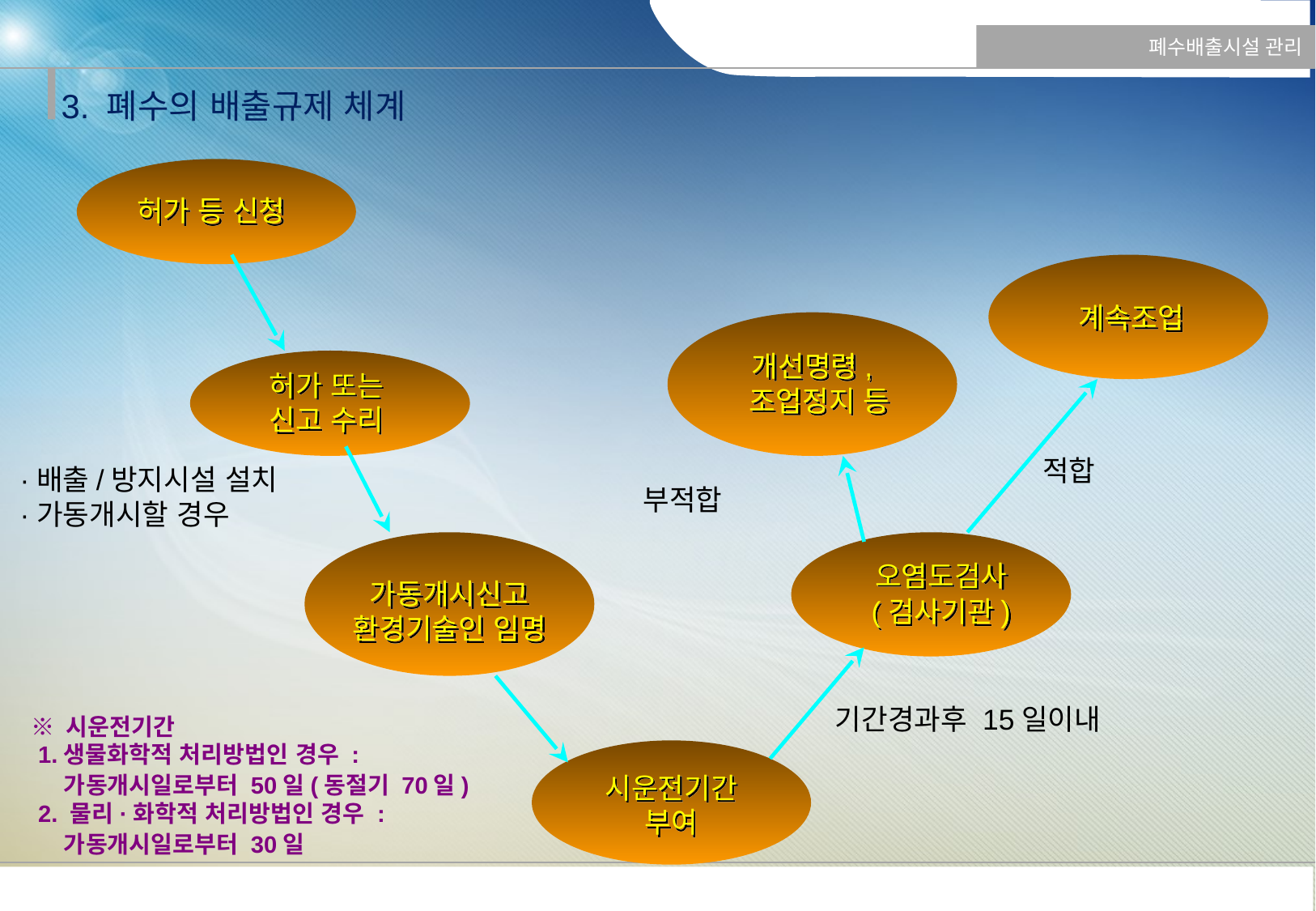

폐수배출시설 관리
3. 폐수의 배출규제 체계

허가 등 신청

계속조업

개선명령,
 조업정지 등

허가 또는
신고 수리
적합
·배출/방지시설 설치
·가동개시할 경우
부적합

오염도검사
(검사기관)
가동개시신고
환경기술인 임명
기간경과후 15일이내
※ 시운전기간
 1.생물화학적 처리방법인 경우 :
    가동개시일로부터 50일(동절기 70일)
 2. 물리·화학적 처리방법인 경우 :
    가동개시일로부터 30일

시운전기간
부여